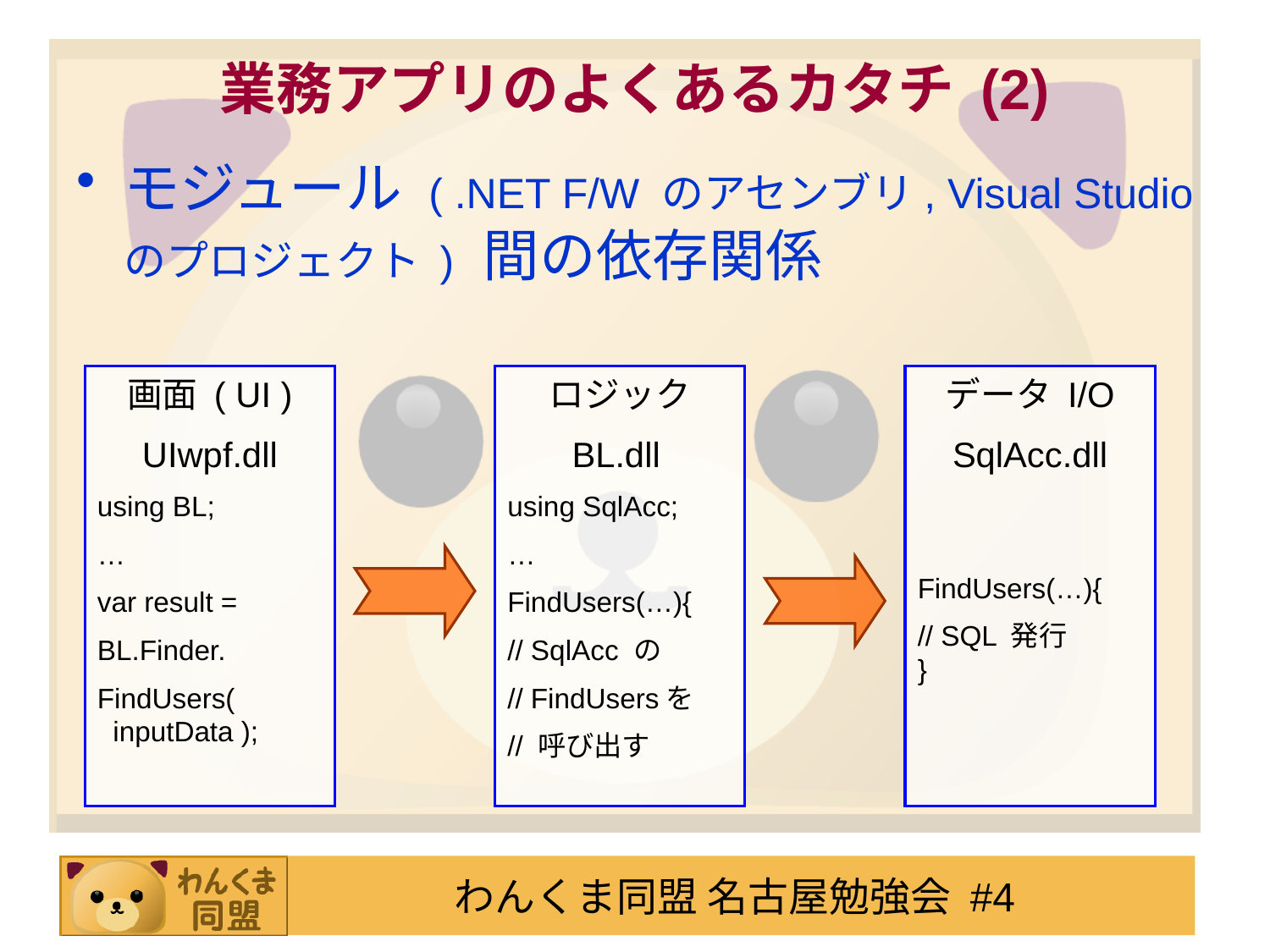

# 業務アプリのよくあるカタチ (2)
モジュール ( .NET F/W のアセンブリ, Visual Studio のプロジェクト ) 間の依存関係
画面 ( UI )
UIwpf.dll
using BL;
…
var result =
BL.Finder.
FindUsers(
  inputData );
ロジック
BL.dll
using SqlAcc;
…
FindUsers(…){
// SqlAcc の
// FindUsersを
// 呼び出す
データ I/O
SqlAcc.dll

FindUsers(…){
// SQL 発行
}